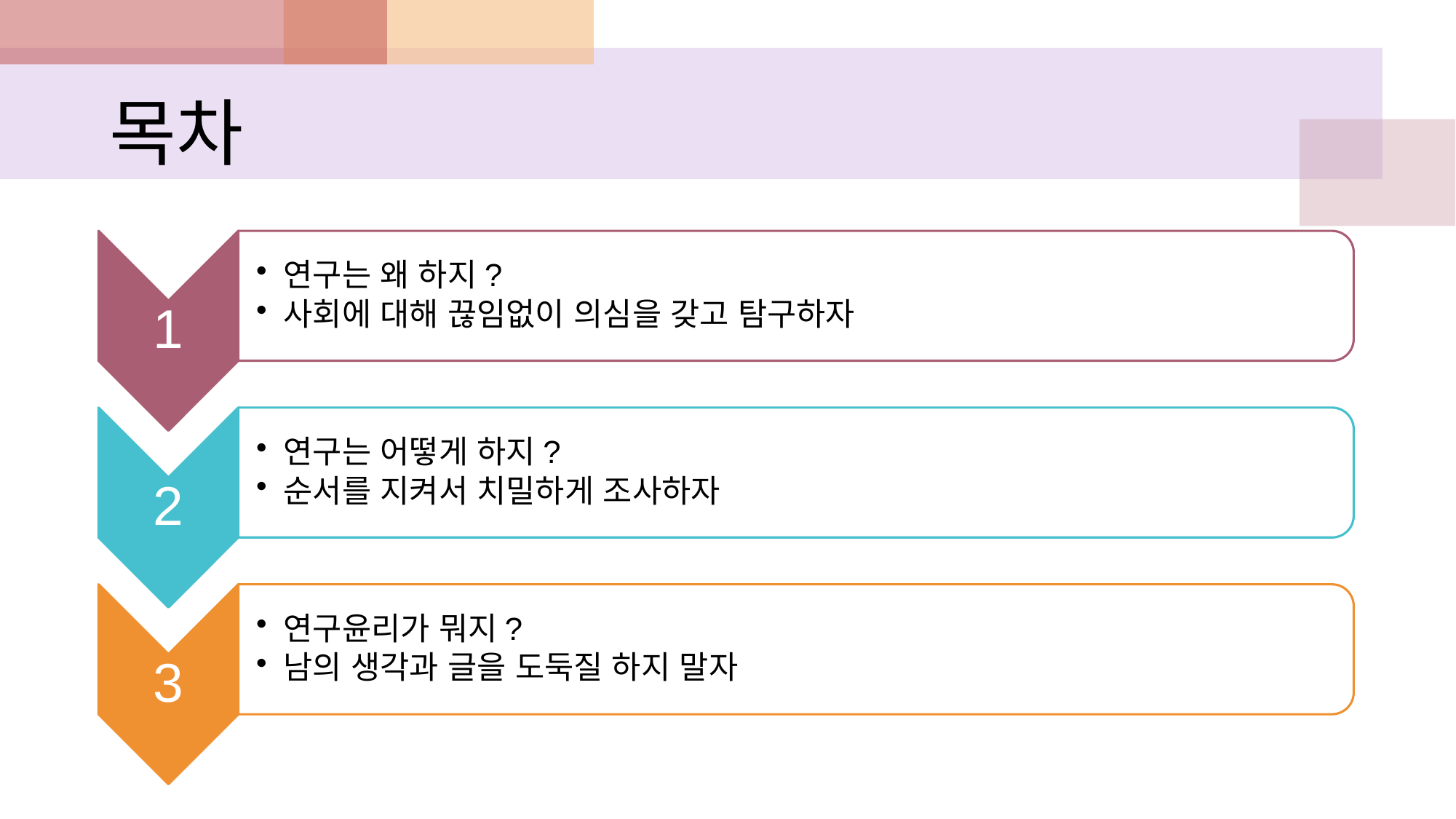

목차
1
연구는 왜 하지?
사회에 대해 끊임없이 의심을 갖고 탐구하자
2
연구는 어떻게 하지?
순서를 지켜서 치밀하게 조사하자
3
연구윤리가 뭐지?
남의 생각과 글을 도둑질 하지 말자